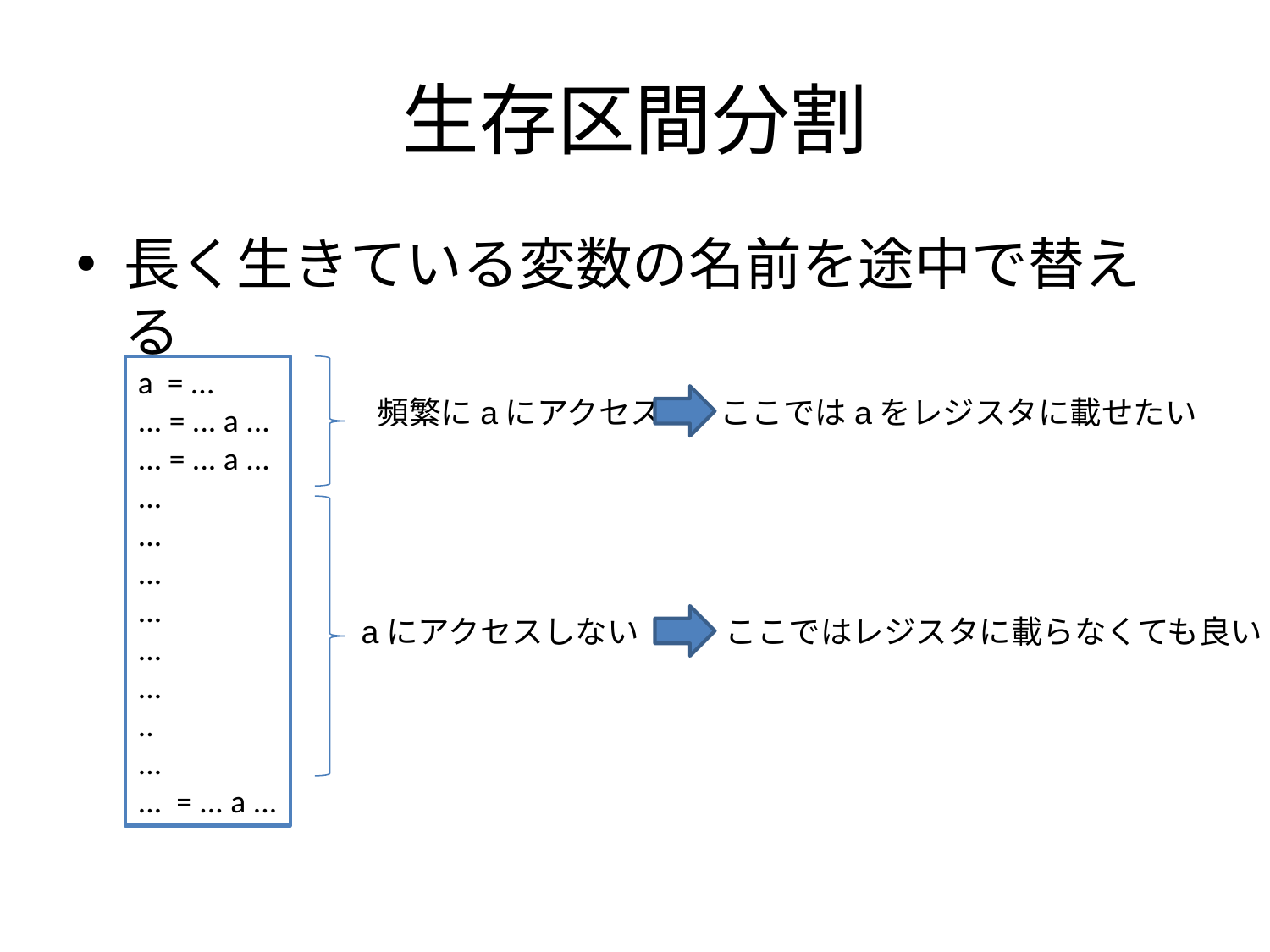

# 生存区間分割
長く生きている変数の名前を途中で替える
a  = ...
... = ... a ...
... = ... a ...
...
...
...
...
...
...
..
...
...  = ... a ...

頻繁にaにアクセス

ここではaをレジスタに載せたい

aにアクセスしない

ここではレジスタに載らなくても良い